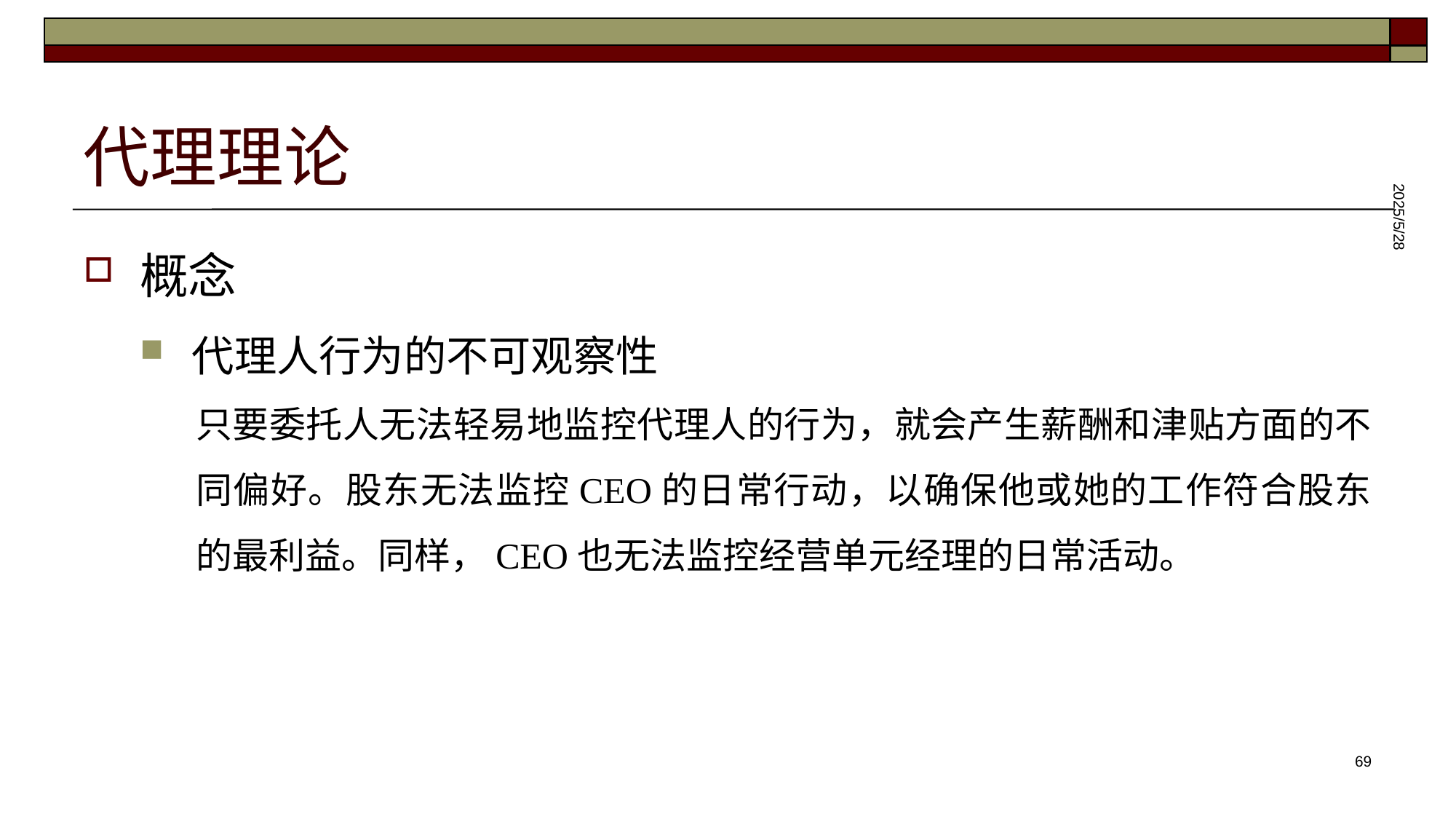

# 代理理论
概念
代理人行为的不可观察性
只要委托人无法轻易地监控代理人的行为，就会产生薪酬和津贴方面的不同偏好。股东无法监控CEO的日常行动，以确保他或她的工作符合股东的最利益。同样，CEO也无法监控经营单元经理的日常活动。

2025/5/28
69